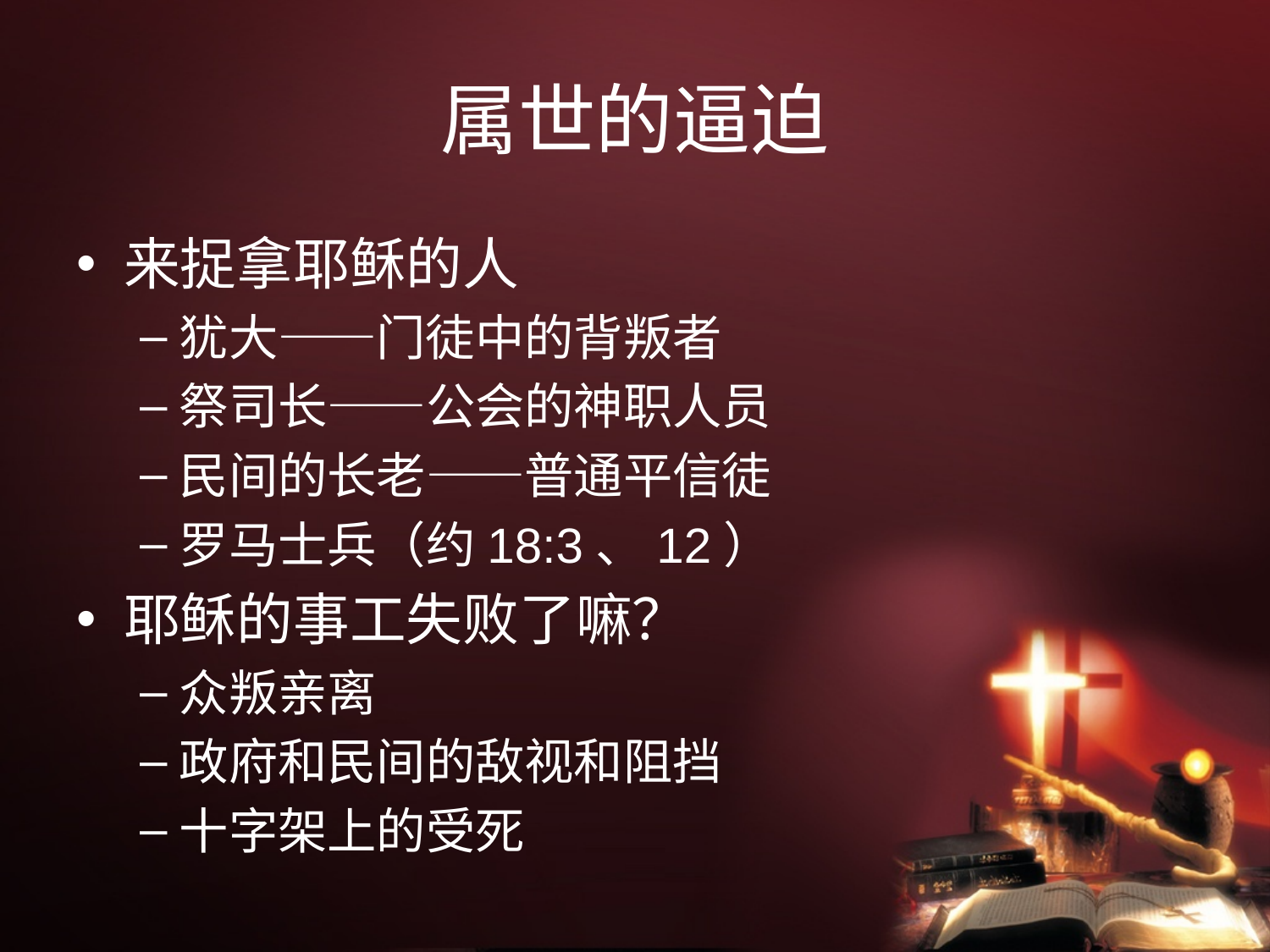

# 属世的逼迫
来捉拿耶稣的人
犹大——门徒中的背叛者
祭司长——公会的神职人员
民间的长老——普通平信徒
罗马士兵（约18:3、12）
耶稣的事工失败了嘛？
众叛亲离
政府和民间的敌视和阻挡
十字架上的受死